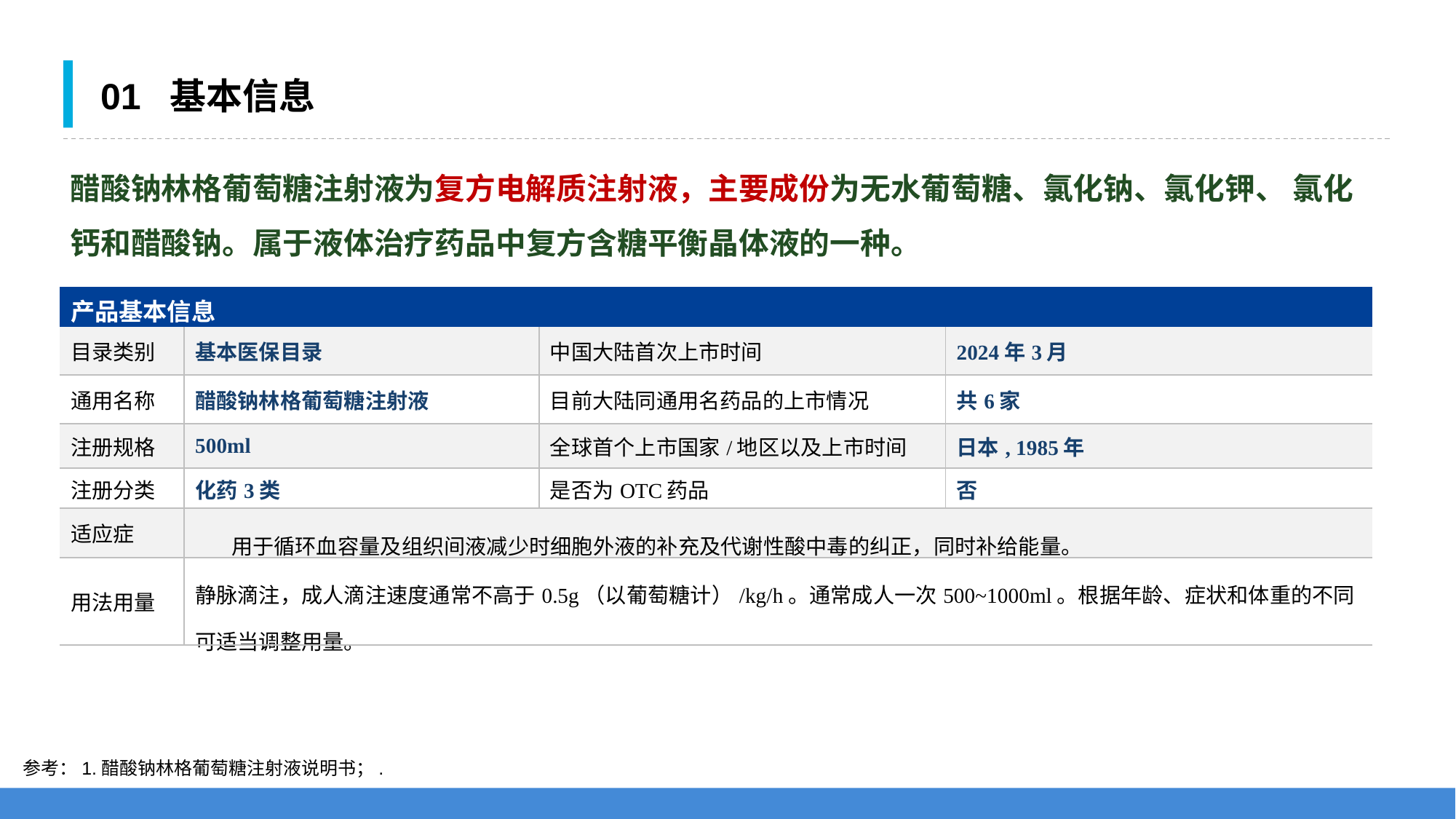

01  基本信息
醋酸钠林格葡萄糖注射液为复方电解质注射液，主要成份为无水葡萄糖、氯化钠、氯化钾、 氯化钙和醋酸钠。属于液体治疗药品中复方含糖平衡晶体液的一种。
| 产品基本信息 |  |  |  |
| --- | --- | --- | --- |
| 目录类别 | 基本医保目录 | 中国大陆首次上市时间 | 2024年3月 |
| 通用名称 | 醋酸钠林格葡萄糖注射液 | 目前大陆同通用名药品的上市情况 | 共6家 |
| 注册规格 | 500ml | 全球首个上市国家/地区以及上市时间 | 日本, 1985年 |
| 注册分类 | 化药3类 | 是否为OTC药品 | 否 |
| 适应症 | 用于循环血容量及组织间液减少时细胞外液的补充及代谢性酸中毒的纠正，同时补给能量。 |  |  |
| 用法用量 | 静脉滴注，成人滴注速度通常不高于0.5g（以葡萄糖计）/kg/h。通常成人一次500~1000ml。根据年龄、症状和体重的不同可适当调整用量。 |  |  |

参考：1.醋酸钠林格葡萄糖注射液说明书；.